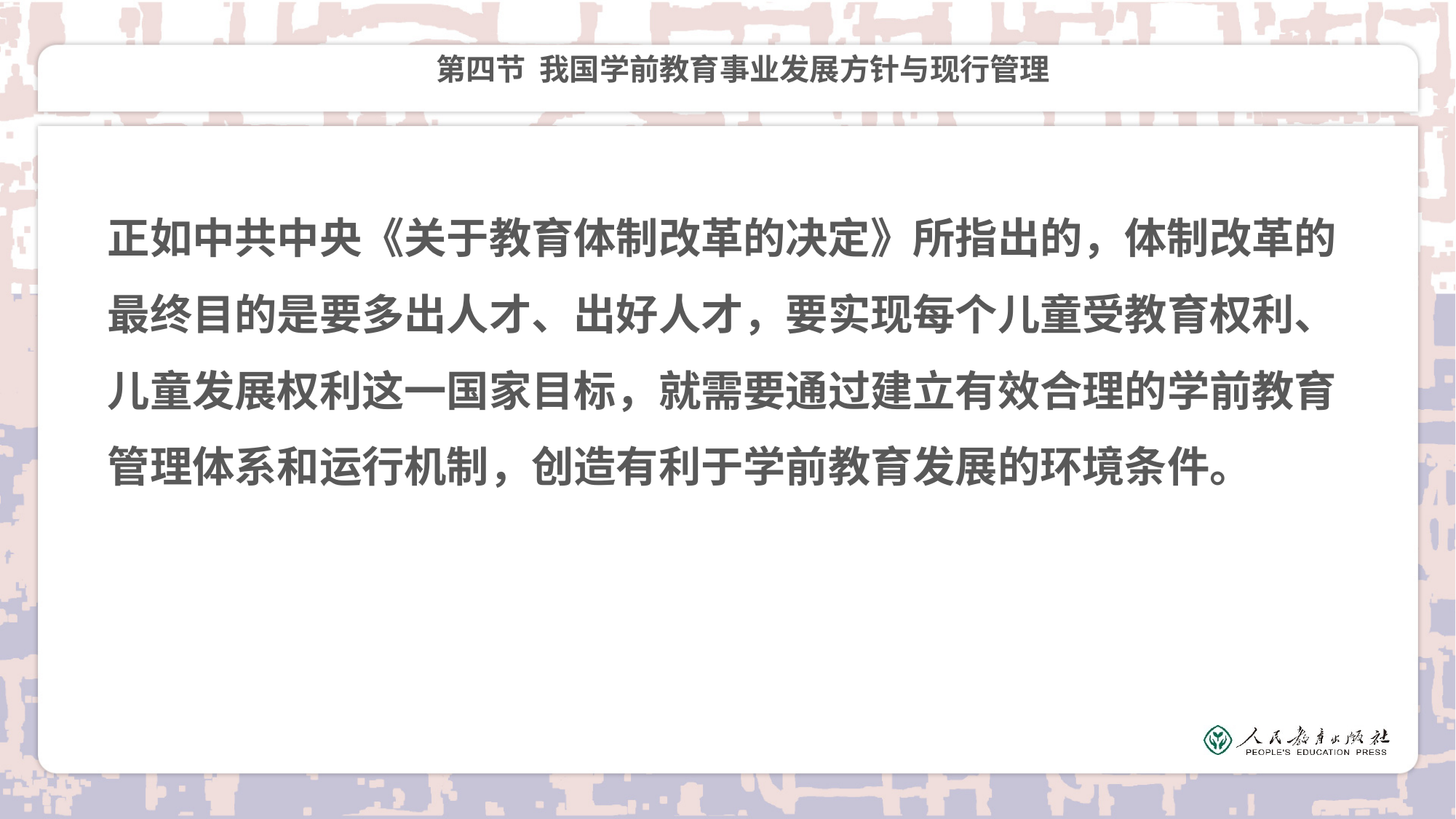

# 第四节  我国学前教育事业发展方针与现行管理
正如中共中央《关于教育体制改革的决定》所指出的，体制改革的最终目的是要多出人才、出好人才，要实现每个儿童受教育权利、儿童发展权利这一国家目标，就需要通过建立有效合理的学前教育管理体系和运行机制，创造有利于学前教育发展的环境条件。